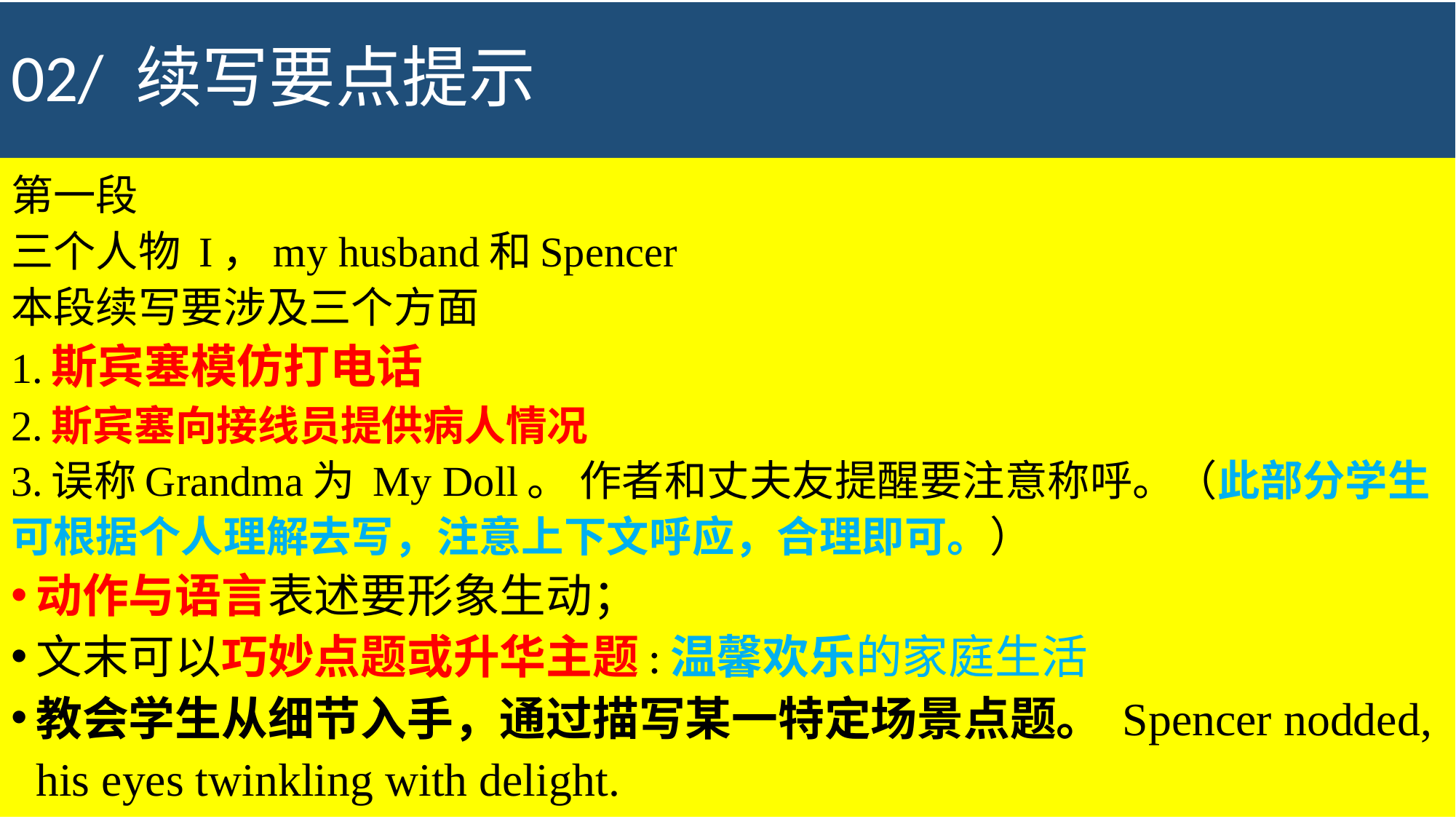

# 02/ 续写要点提示
第一段
三个人物 I，my husband和Spencer
本段续写要涉及三个方面
1.斯宾塞模仿打电话
2.斯宾塞向接线员提供病人情况
3.误称Grandma为 My Doll。 作者和丈夫友提醒要注意称呼。（此部分学生可根据个人理解去写，注意上下文呼应，合理即可。）
动作与语言表述要形象生动；
文末可以巧妙点题或升华主题:温馨欢乐的家庭生活
教会学生从细节入手，通过描写某一特定场景点题。 Spencer nodded, his eyes twinkling with delight.